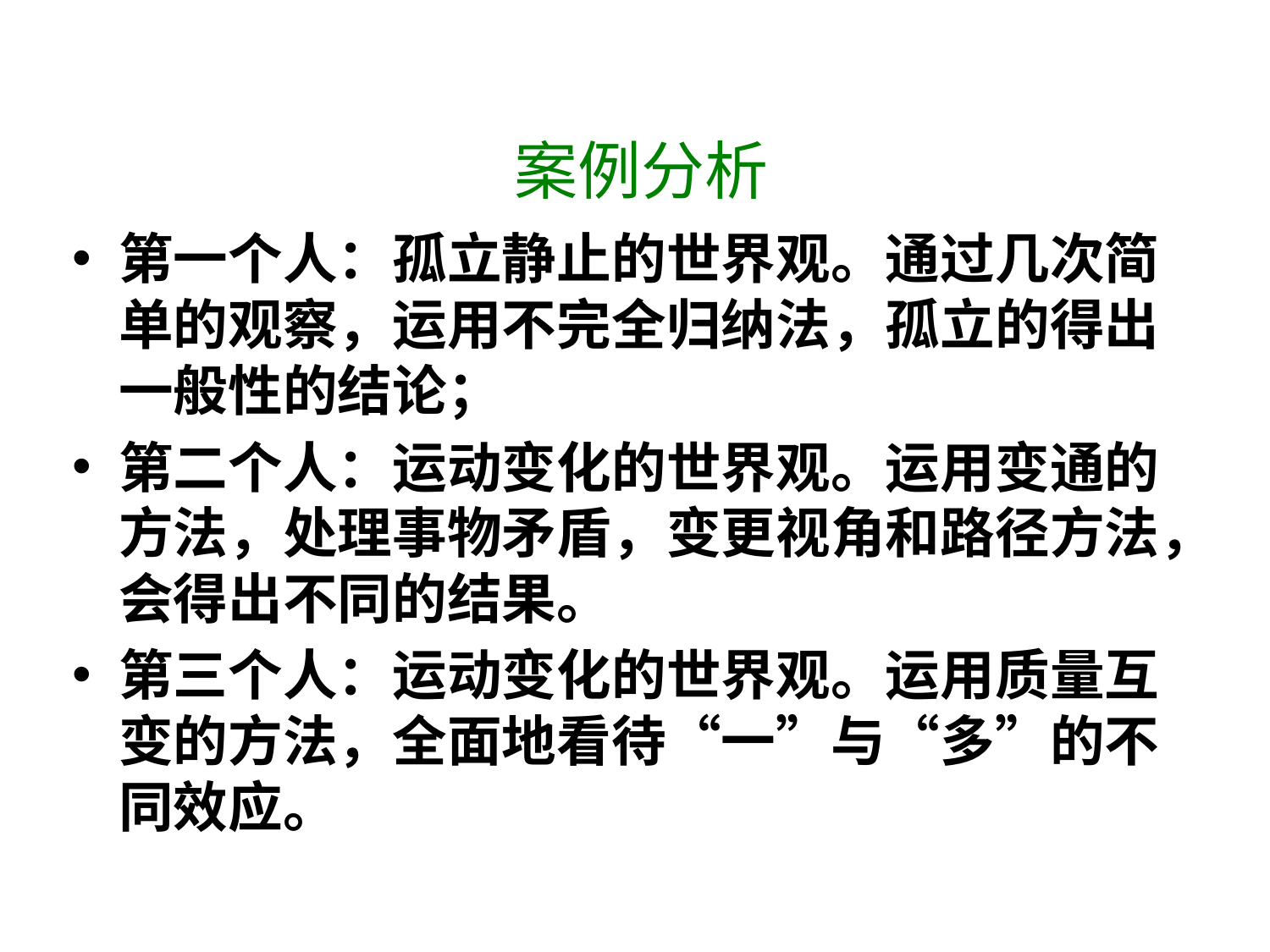

# 案例分析
第一个人：孤立静止的世界观。通过几次简单的观察，运用不完全归纳法，孤立的得出一般性的结论；
第二个人：运动变化的世界观。运用变通的方法，处理事物矛盾，变更视角和路径方法，会得出不同的结果。
第三个人：运动变化的世界观。运用质量互变的方法，全面地看待“一”与“多”的不同效应。